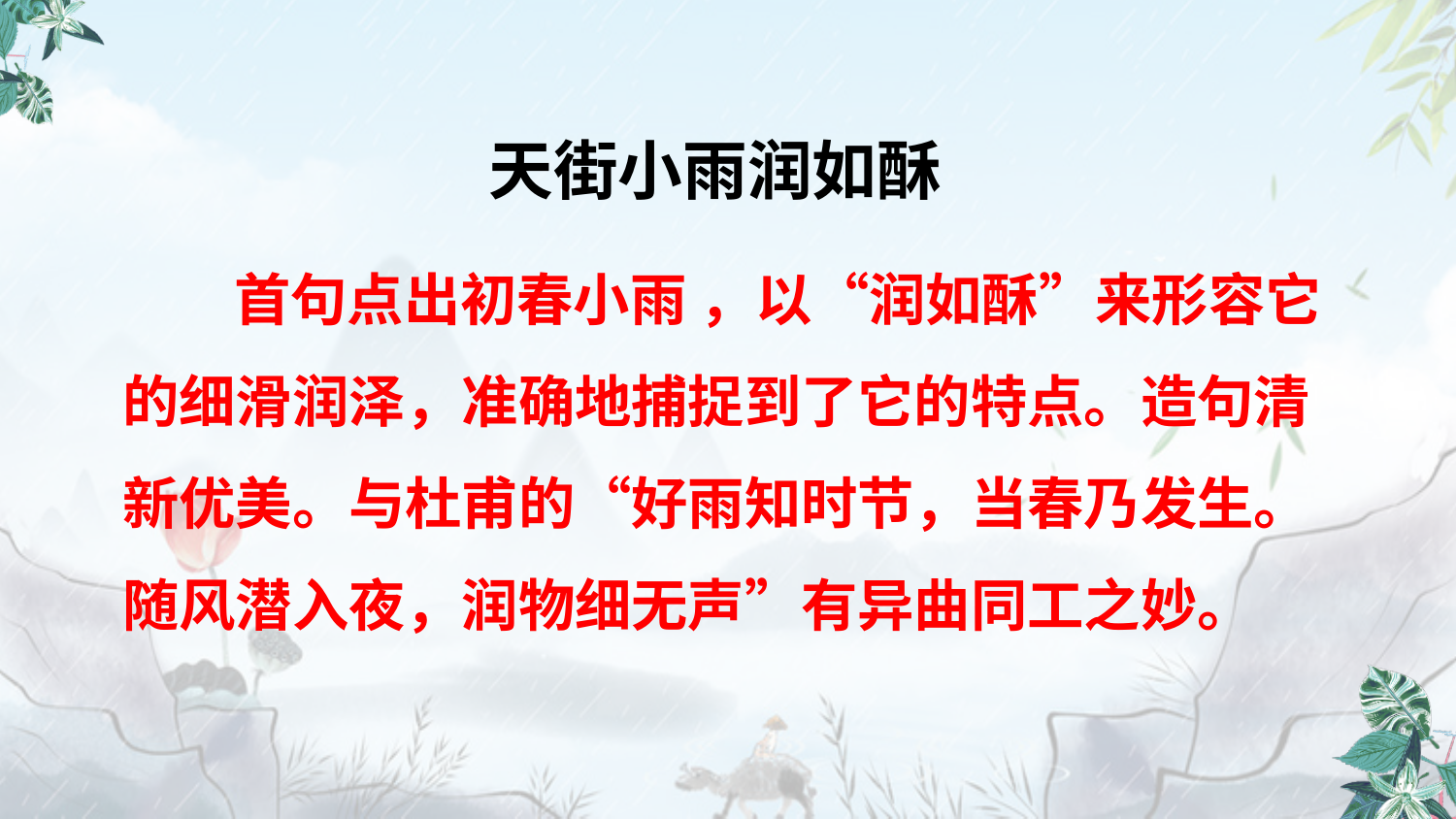

天街小雨润如酥
        首句点出初春小雨 ，以“润如酥”来形容它的细滑润泽，准确地捕捉到了它的特点。造句清新优美。与杜甫的“好雨知时节，当春乃发生。随风潜入夜，润物细无声”有异曲同工之妙。